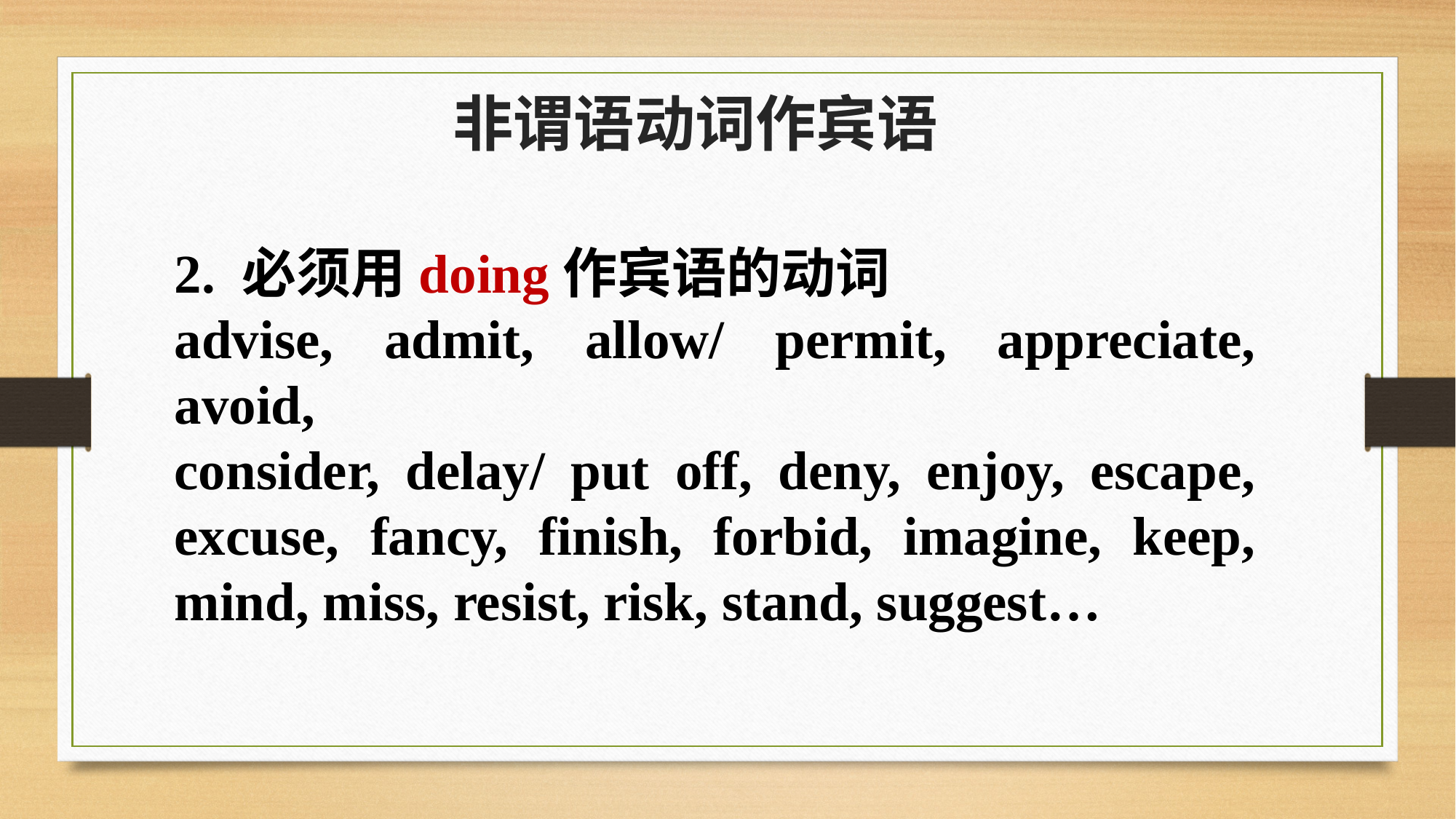

非谓语动词作宾语
2. 必须用doing作宾语的动词
advise, admit, allow/ permit, appreciate, avoid,
consider, delay/ put off, deny, enjoy, escape, excuse, fancy, finish, forbid, imagine, keep, mind, miss, resist, risk, stand, suggest…